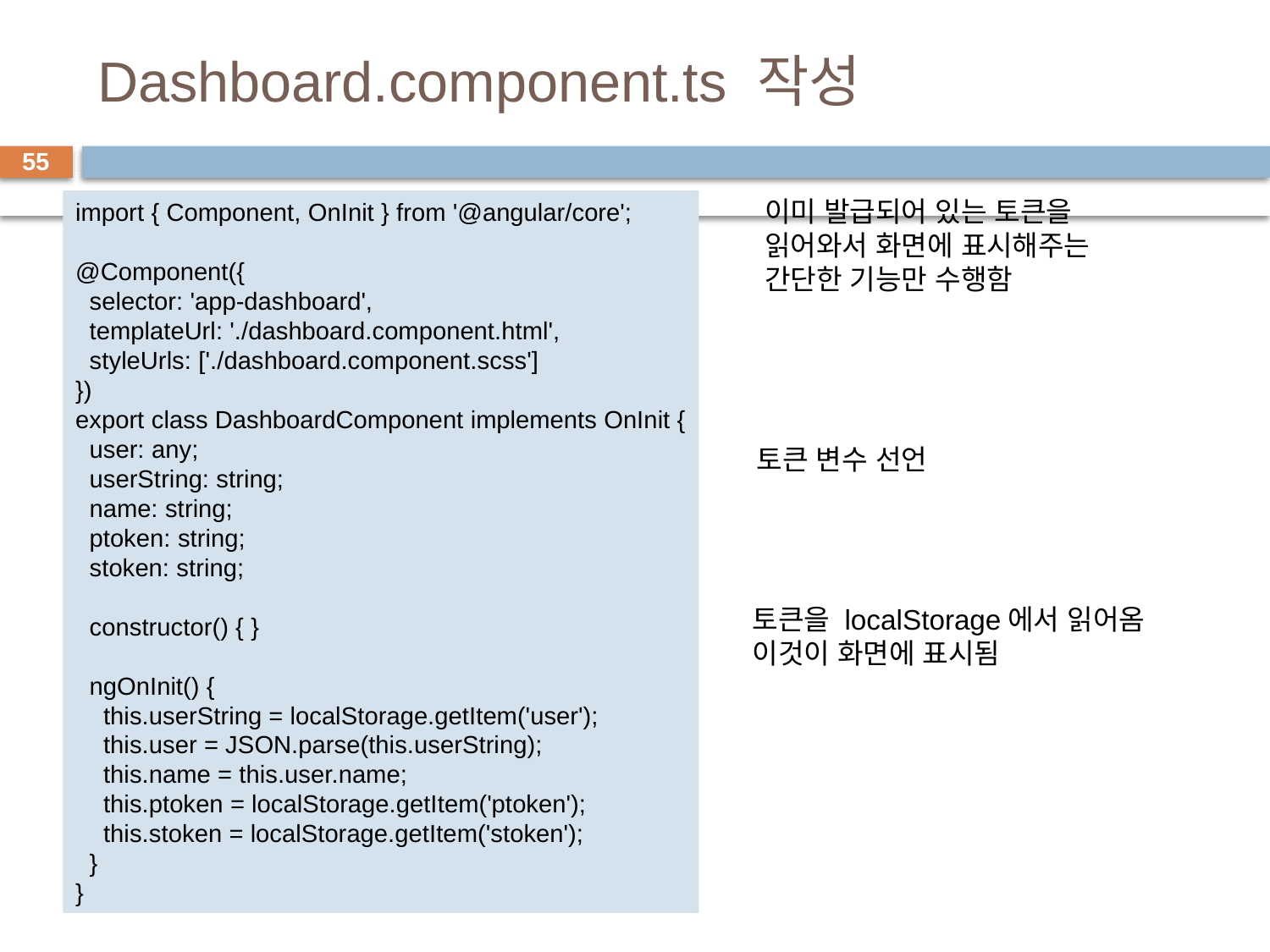

# Dashboard.component.ts 작성
55
이미 발급되어 있는 토큰을
읽어와서 화면에 표시해주는
간단한 기능만 수행함
import { Component, OnInit } from '@angular/core';
@Component({
  selector: 'app-dashboard',
  templateUrl: './dashboard.component.html',
  styleUrls: ['./dashboard.component.scss']
})
export class DashboardComponent implements OnInit {
  user: any;
  userString: string;
  name: string;
  ptoken: string;
  stoken: string;
  constructor() { }
  ngOnInit() {
    this.userString = localStorage.getItem('user');
    this.user = JSON.parse(this.userString);
    this.name = this.user.name;
    this.ptoken = localStorage.getItem('ptoken');
    this.stoken = localStorage.getItem('stoken');
  }
}
토큰 변수 선언
토큰을 localStorage에서 읽어옴
이것이 화면에 표시됨